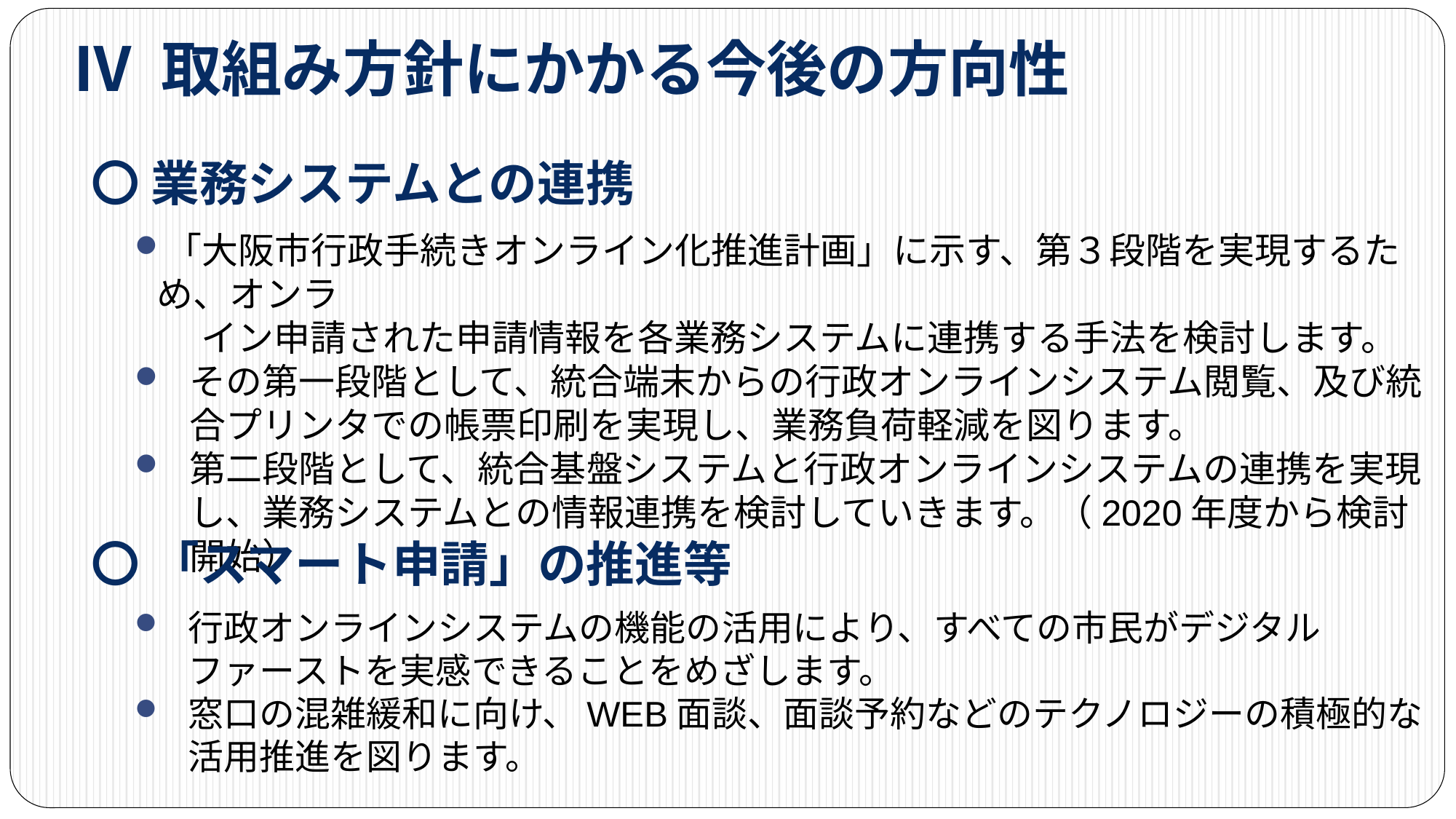

Ⅳ 取組み方針にかかる今後の方向性
〇 業務システムとの連携
「大阪市行政手続きオンライン化推進計画」に示す、第３段階を実現するため、オンラ
　 イン申請された申請情報を各業務システムに連携する手法を検討します。
その第一段階として、統合端末からの行政オンラインシステム閲覧、及び統合プリンタでの帳票印刷を実現し、業務負荷軽減を図ります。
第二段階として、統合基盤システムと行政オンラインシステムの連携を実現し、業務システムとの情報連携を検討していきます。（2020年度から検討開始）
〇 「スマート申請」の推進等
行政オンラインシステムの機能の活用により、すべての市民がデジタルファーストを実感できることをめざします。
窓口の混雑緩和に向け、WEB面談、面談予約などのテクノロジーの積極的な活用推進を図ります。